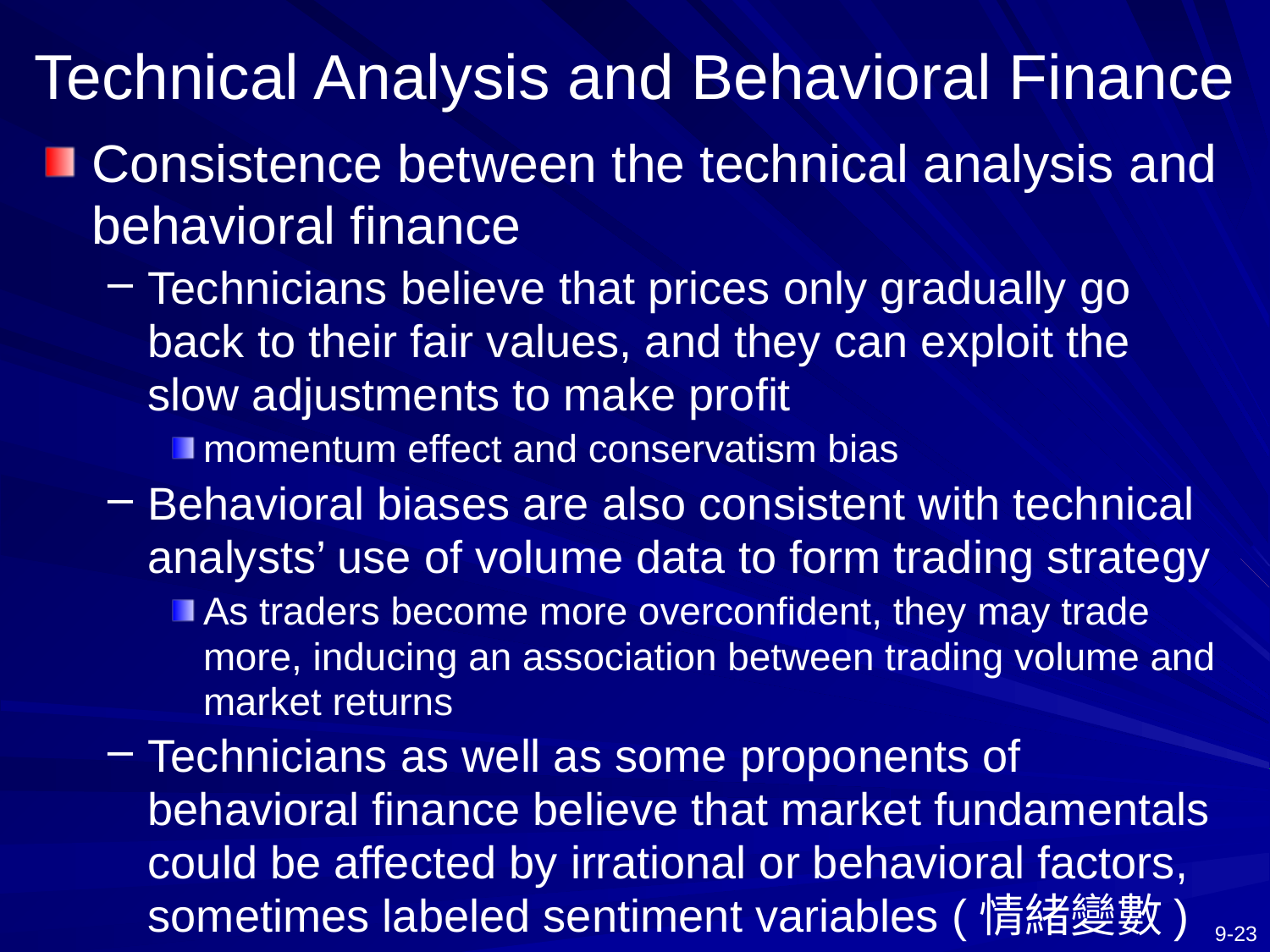

# Technical Analysis and Behavioral Finance
Consistence between the technical analysis and behavioral finance
Technicians believe that prices only gradually go back to their fair values, and they can exploit the slow adjustments to make profit
momentum effect and conservatism bias
Behavioral biases are also consistent with technical analysts’ use of volume data to form trading strategy
As traders become more overconfident, they may trade more, inducing an association between trading volume and market returns
Technicians as well as some proponents of behavioral finance believe that market fundamentals could be affected by irrational or behavioral factors, sometimes labeled sentiment variables (情緒變數)